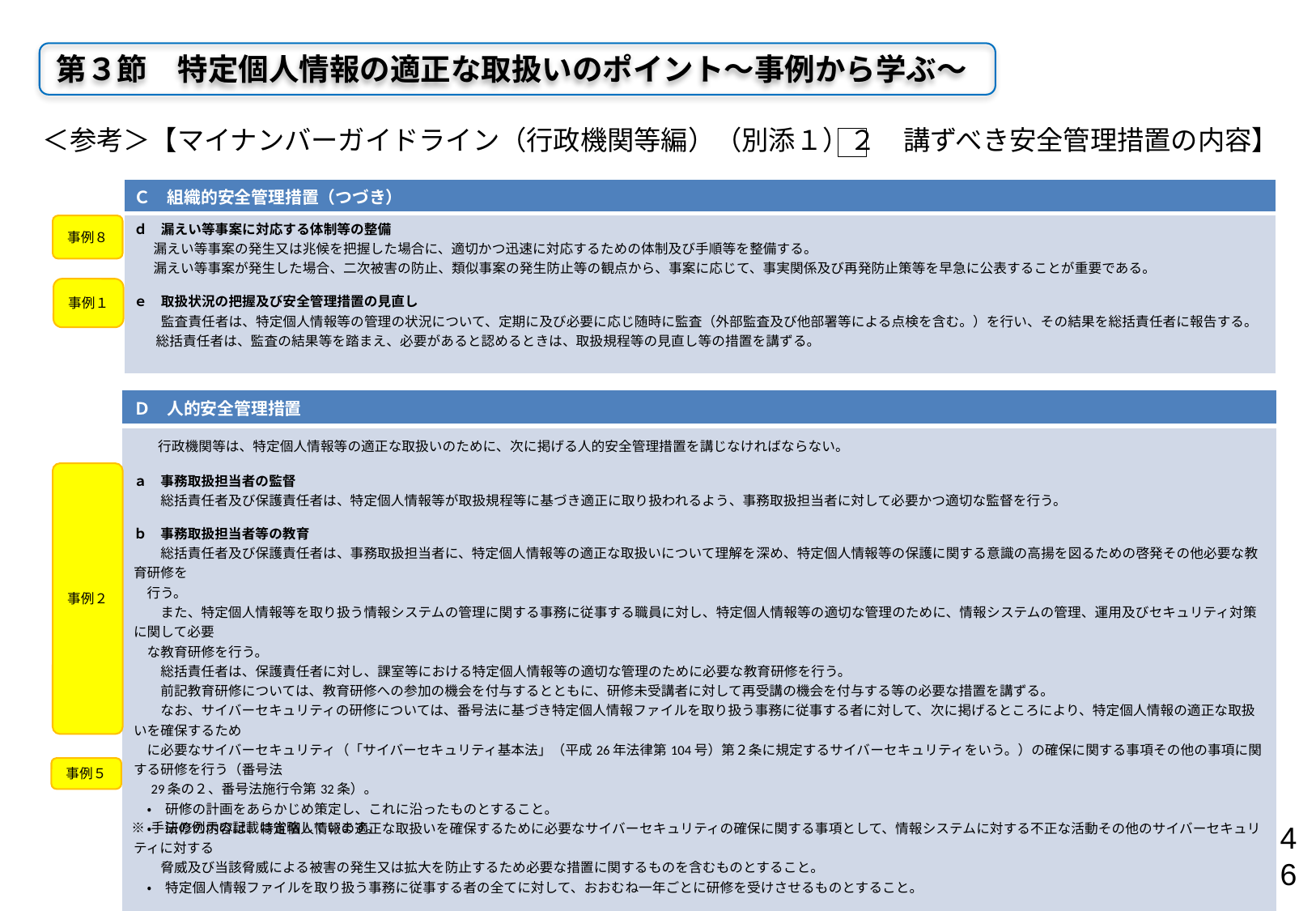

第３節　特定個人情報の適正な取扱いのポイント～事例から学ぶ～
＜参考＞【マイナンバーガイドライン（行政機関等編）（別添１）２　講ずべき安全管理措置の内容】

| Ｃ　組織的安全管理措置（つづき） |
| --- |
| ｄ　漏えい等事案に対応する体制等の整備 　 漏えい等事案の発生又は兆候を把握した場合に、適切かつ迅速に対応するための体制及び手順等を整備する。 　 漏えい等事案が発生した場合、二次被害の防止、類似事案の発生防止等の観点から、事案に応じて、事実関係及び再発防止策等を早急に公表することが重要である。 ｅ　取扱状況の把握及び安全管理措置の見直し 　　監査責任者は、特定個人情報等の管理の状況について、定期に及び必要に応じ随時に監査（外部監査及び他部署等による点検を含む。）を行い、その結果を総括責任者に報告する。 総括責任者は、監査の結果等を踏まえ、必要があると認めるときは、取扱規程等の見直し等の措置を講ずる。 |
事例８
事例１
| Ｄ　人的安全管理措置 |
| --- |
| 行政機関等は、特定個人情報等の適正な取扱いのために、次に掲げる人的安全管理措置を講じなければならない。 ａ　事務取扱担当者の監督 　　総括責任者及び保護責任者は、特定個人情報等が取扱規程等に基づき適正に取り扱われるよう、事務取扱担当者に対して必要かつ適切な監督を行う。 ｂ　事務取扱担当者等の教育 　　総括責任者及び保護責任者は、事務取扱担当者に、特定個人情報等の適正な取扱いについて理解を深め、特定個人情報等の保護に関する意識の高揚を図るための啓発その他必要な教育研修を 　行う。 　　また、特定個人情報等を取り扱う情報システムの管理に関する事務に従事する職員に対し、特定個人情報等の適切な管理のために、情報システムの管理、運用及びセキュリティ対策に関して必要 　な教育研修を行う。 　　総括責任者は、保護責任者に対し、課室等における特定個人情報等の適切な管理のために必要な教育研修を行う。 　　前記教育研修については、教育研修への参加の機会を付与するとともに、研修未受講者に対して再受講の機会を付与する等の必要な措置を講ずる。 　　なお、サイバーセキュリティの研修については、番号法に基づき特定個人情報ファイルを取り扱う事務に従事する者に対して、次に掲げるところにより、特定個人情報の適正な取扱いを確保するため 　に必要なサイバーセキュリティ（「サイバーセキュリティ基本法」（平成26年法律第104号）第２条に規定するサイバーセキュリティをいう。）の確保に関する事項その他の事項に関する研修を行う（番号法 　29条の２、番号法施行令第32条）。 　・　研修の計画をあらかじめ策定し、これに沿ったものとすること。 　・　研修の内容は、特定個人情報の適正な取扱いを確保するために必要なサイバーセキュリティの確保に関する事項として、情報システムに対する不正な活動その他のサイバーセキュリティに対する 　　脅威及び当該脅威による被害の発生又は拡大を防止するため必要な措置に関するものを含むものとすること。 　・　特定個人情報ファイルを取り扱う事務に従事する者の全てに対して、おおむね一年ごとに研修を受けさせるものとすること。 ｃ　法令・内部規程違反等に対する厳正な対処 　　法令又は内部規程等に違反した職員に対し、法令又は内部規程等に基づき厳正に対処する。 |
事例２
事例５
※ 手法の例示の記載は省略しています。
46